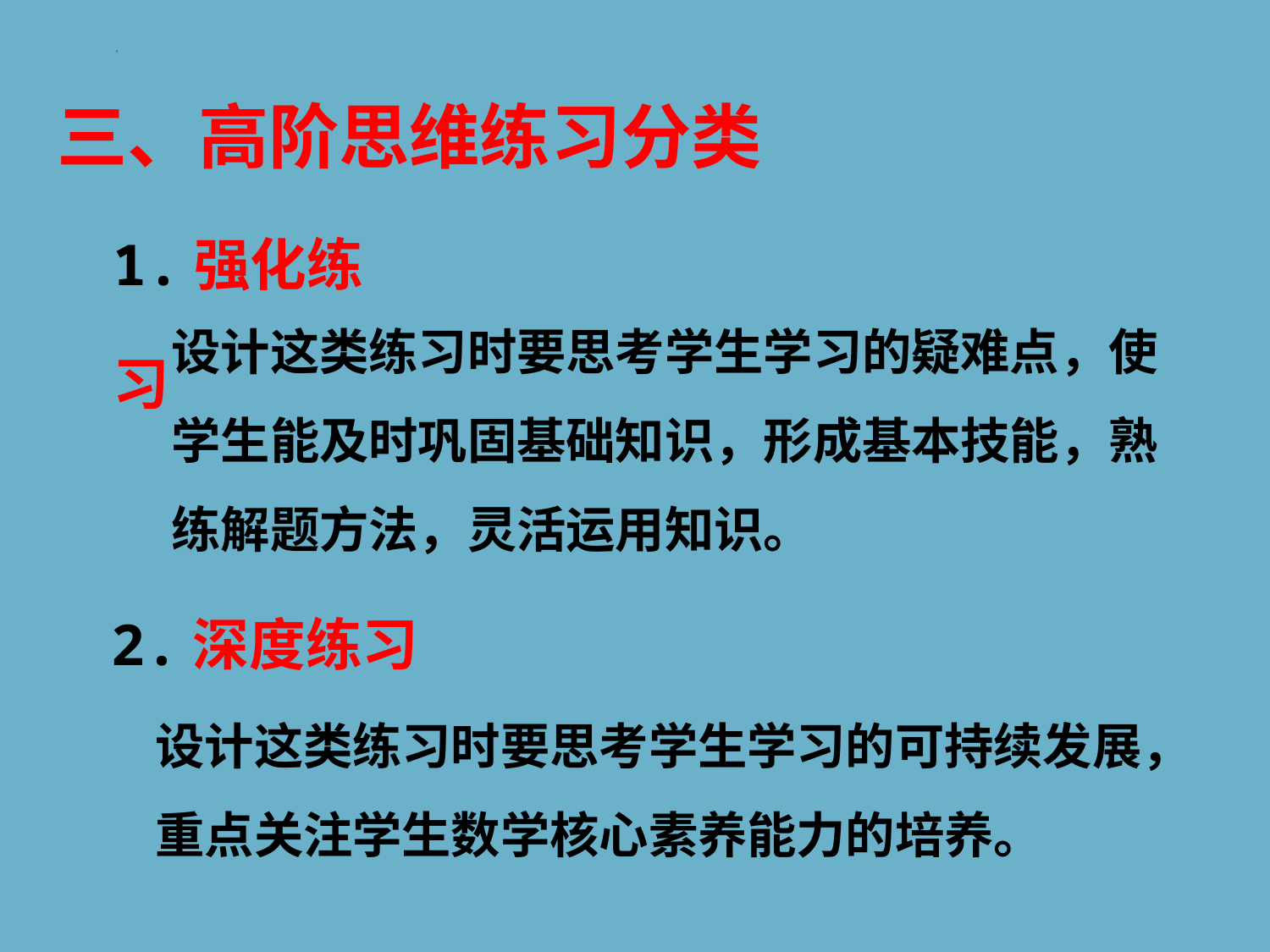

三、高阶思维练习分类
1.强化练习
设计这类练习时要思考学生学习的疑难点，使学生能及时巩固基础知识，形成基本技能，熟练解题方法，灵活运用知识。
2.深度练习
设计这类练习时要思考学生学习的可持续发展，重点关注学生数学核心素养能力的培养。